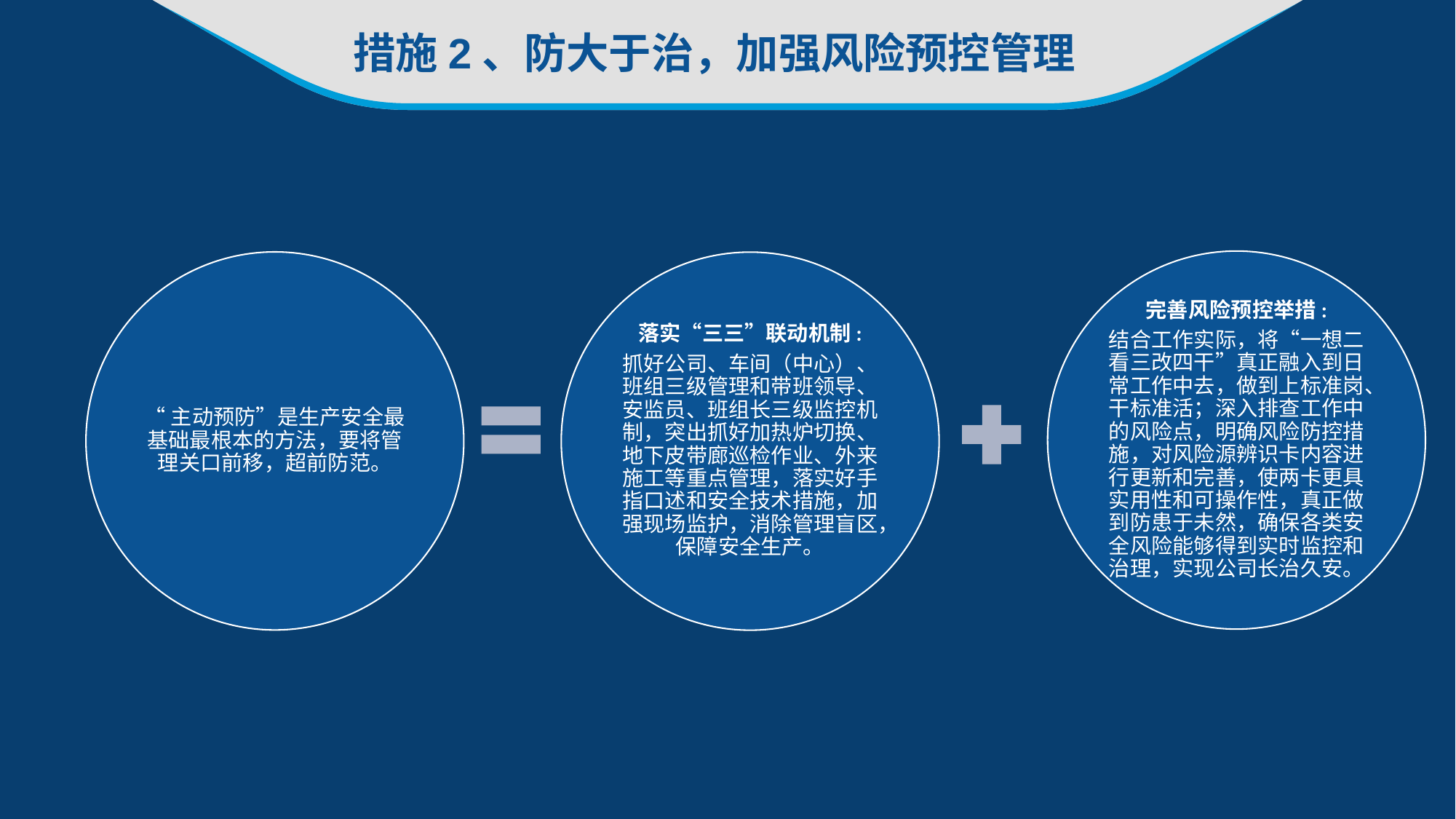

措施2、防大于治，加强风险预控管理
完善风险预控举措:
结合工作实际，将“一想二看三改四干”真正融入到日常工作中去，做到上标准岗、干标准活；深入排查工作中的风险点，明确风险防控措施，对风险源辨识卡内容进行更新和完善，使两卡更具实用性和可操作性，真正做到防患于未然，确保各类安全风险能够得到实时监控和治理，实现公司长治久安。

落实“三三”联动机制:
抓好公司、车间（中心）、班组三级管理和带班领导、安监员、班组长三级监控机制，突出抓好加热炉切换、地下皮带廊巡检作业、外来施工等重点管理，落实好手指口述和安全技术措施，加强现场监护，消除管理盲区，保障安全生产。

“主动预防”是生产安全最基础最根本的方法，要将管理关口前移，超前防范。